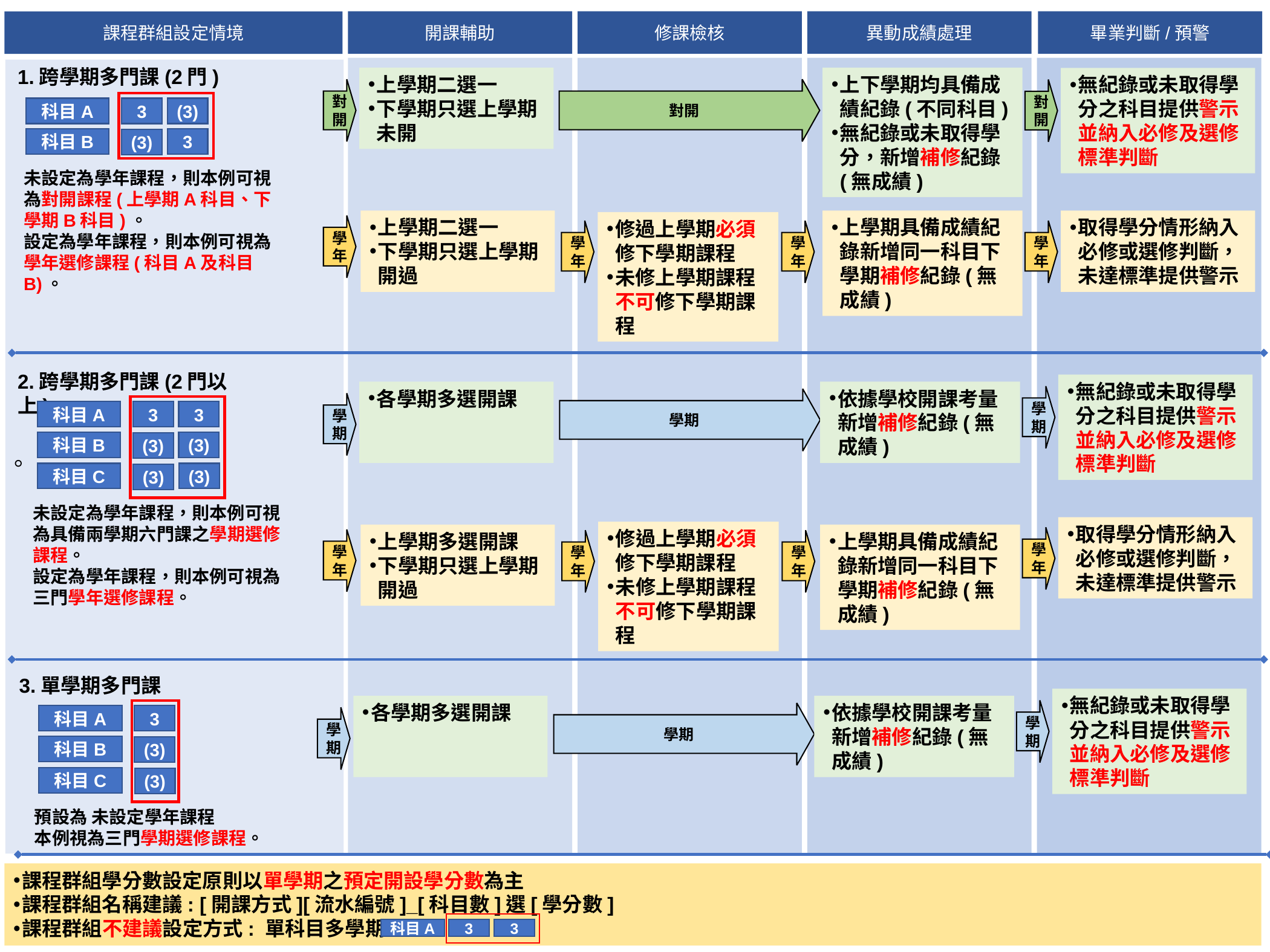

異動成績處理
畢業判斷/預警
修課檢核
開課輔助
課程群組設定情境

。
1.跨學期多門課(2門)
上學期二選一
下學期只選上學期未開
上下學期均具備成績紀錄(不同科目)
無紀錄或未取得學分，新增補修紀錄(無成績)
無紀錄或未取得學分之科目提供警示並納入必修及選修標準判斷
對開
對開
對開

科目A
3
(3)
科目B
3
(3)
未設定為學年課程，則本例可視為對開課程(上學期A科目、下學期B科目)。
設定為學年課程，則本例可視為學年選修課程(科目A及科目B)。
上學期二選一
下學期只選上學期開過
取得學分情形納入必修或選修判斷，未達標準提供警示
上學期具備成績紀錄新增同一科目下學期補修紀錄(無成績)
修過上學期必須修下學期課程
未修上學期課程不可修下學期課程
學年
學年
學年
學年
2.跨學期多門課(2門以上)
無紀錄或未取得學分之科目提供警示並納入必修及選修標準判斷
各學期多選開課

依據學校開課考量新增補修紀錄(無成績)
學期
學期
學期

科目A
3
3
科目B
(3)
(3)
科目C
(3)
(3)
未設定為學年課程，則本例可視為具備兩學期六門課之學期選修課程。
設定為學年課程，則本例可視為三門學年選修課程。
取得學分情形納入必修或選修判斷，未達標準提供警示
修過上學期必須修下學期課程
未修上學期課程不可修下學期課程
上學期多選開課
下學期只選上學期開過
上學期具備成績紀錄新增同一科目下學期補修紀錄(無成績)
學年
學年
學年
學年
3.單學期多門課
無紀錄或未取得學分之科目提供警示並納入必修及選修標準判斷
各學期多選開課

依據學校開課考量新增補修紀錄(無成績)
學期

科目A
3
科目B
(3)
科目C
(3)
學期
學期
預設為 未設定學年課程
本例視為三門學期選修課程。
課程群組學分數設定原則以單學期之預定開設學分數為主
課程群組名稱建議: [開課方式][流水編號]_[科目數]選[學分數]
課程群組不建議設定方式: 單科目多學期

科目A
3
3